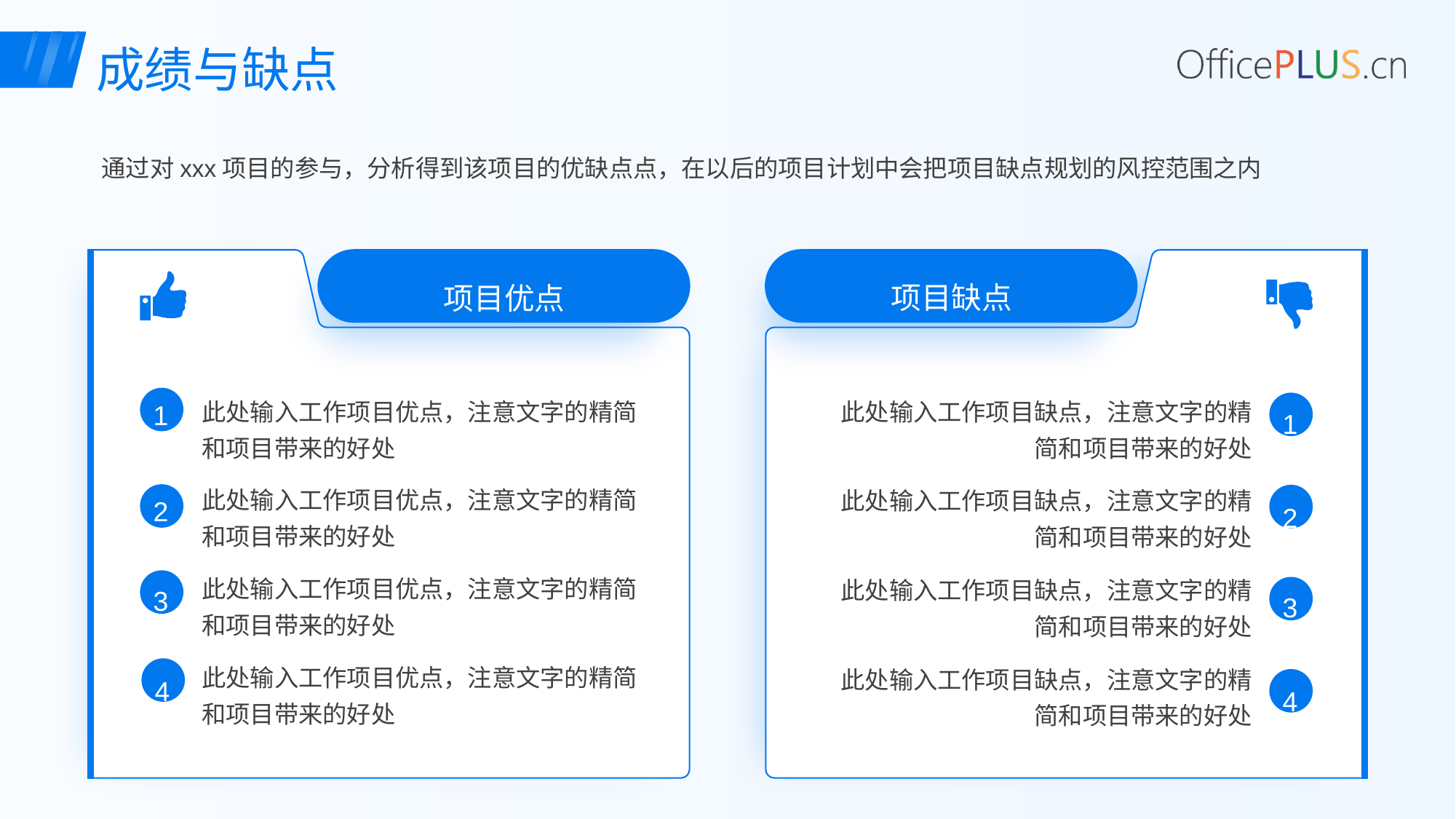

成绩与缺点
通过对xxx项目的参与，分析得到该项目的优缺点点，在以后的项目计划中会把项目缺点规划的风控范围之内

项目缺点
项目优点

此处输入工作项目优点，注意文字的精简和项目带来的好处
此处输入工作项目缺点，注意文字的精简和项目带来的好处
1

1

2
3

4
此处输入工作项目优点，注意文字的精简和项目带来的好处
此处输入工作项目缺点，注意文字的精简和项目带来的好处
2

此处输入工作项目优点，注意文字的精简和项目带来的好处
此处输入工作项目缺点，注意文字的精简和项目带来的好处
3

此处输入工作项目优点，注意文字的精简和项目带来的好处
此处输入工作项目缺点，注意文字的精简和项目带来的好处

4